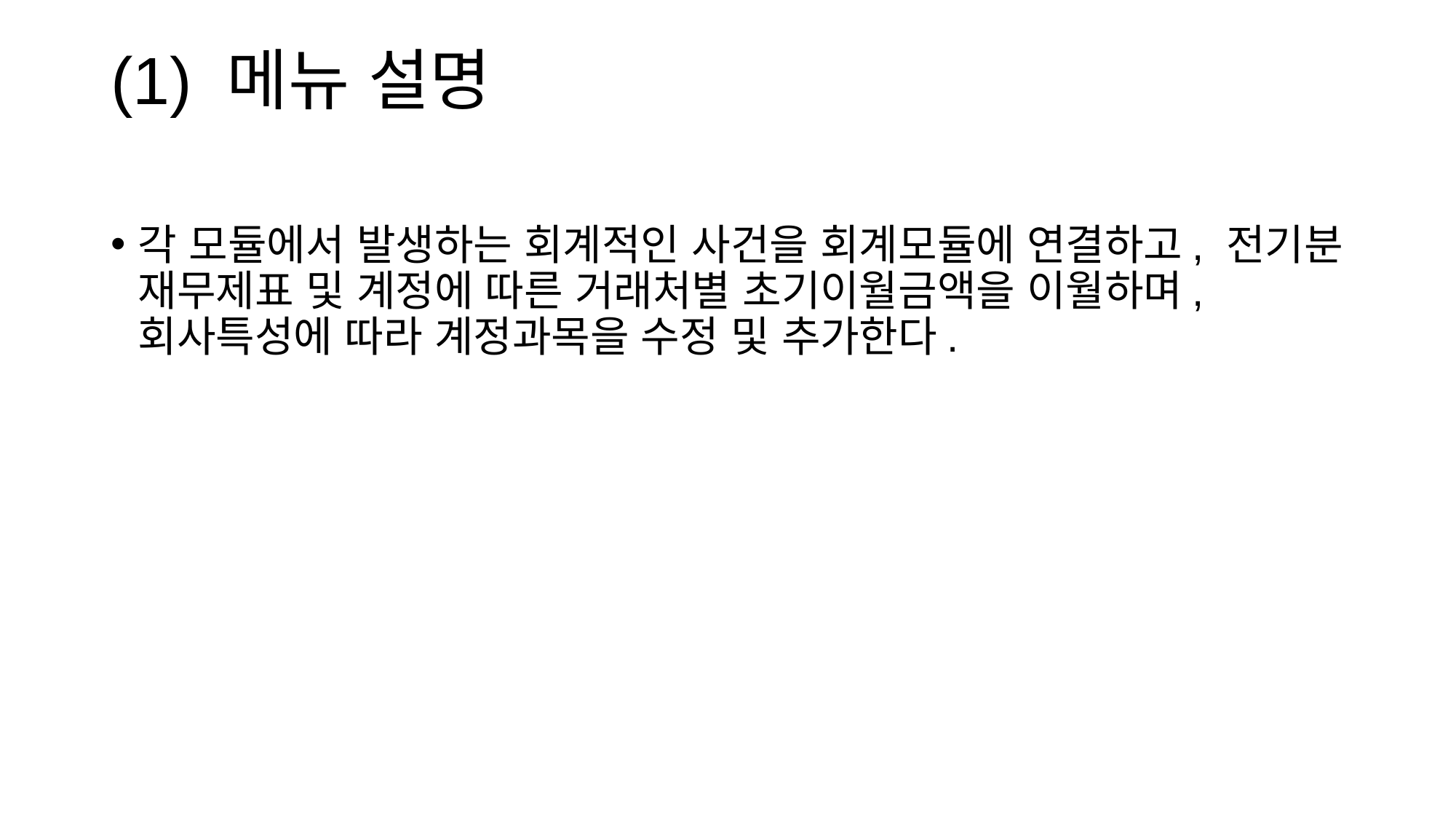

# (1) 메뉴 설명
각 모듈에서 발생하는 회계적인 사건을 회계모듈에 연결하고, 전기분 재무제표 및 계정에 따른 거래처별 초기이월금액을 이월하며, 회사특성에 따라 계정과목을 수정 및 추가한다.